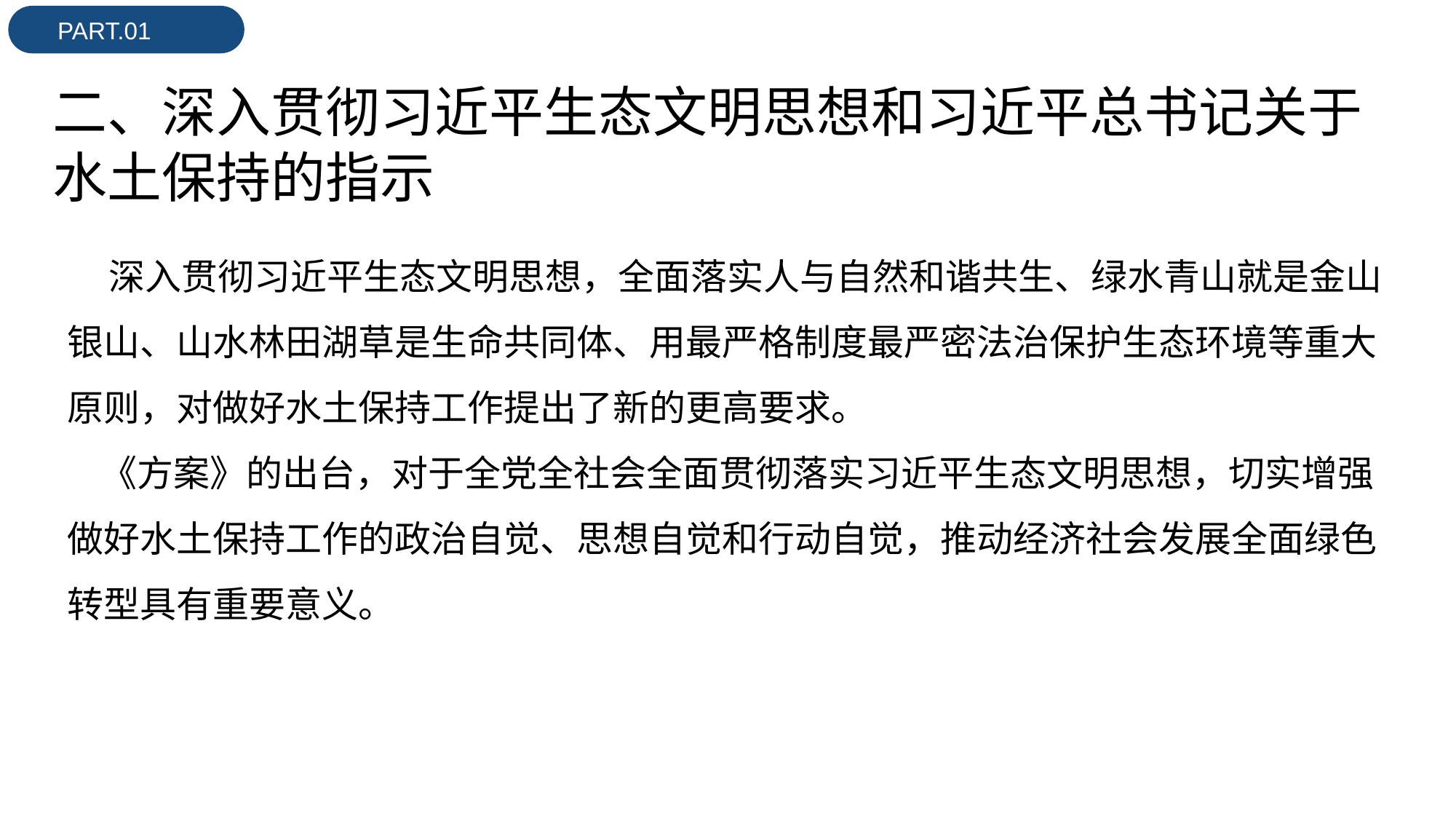

PART.01
二、深入贯彻习近平生态文明思想和习近平总书记关于水土保持的指示

    深入贯彻习近平生态文明思想，全面落实人与自然和谐共生、绿水青山就是金山银山、山水林田湖草是生命共同体、用最严格制度最严密法治保护生态环境等重大原则，对做好水土保持工作提出了新的更高要求。
   《方案》的出台，对于全党全社会全面贯彻落实习近平生态文明思想，切实增强做好水土保持工作的政治自觉、思想自觉和行动自觉，推动经济社会发展全面绿色转型具有重要意义。